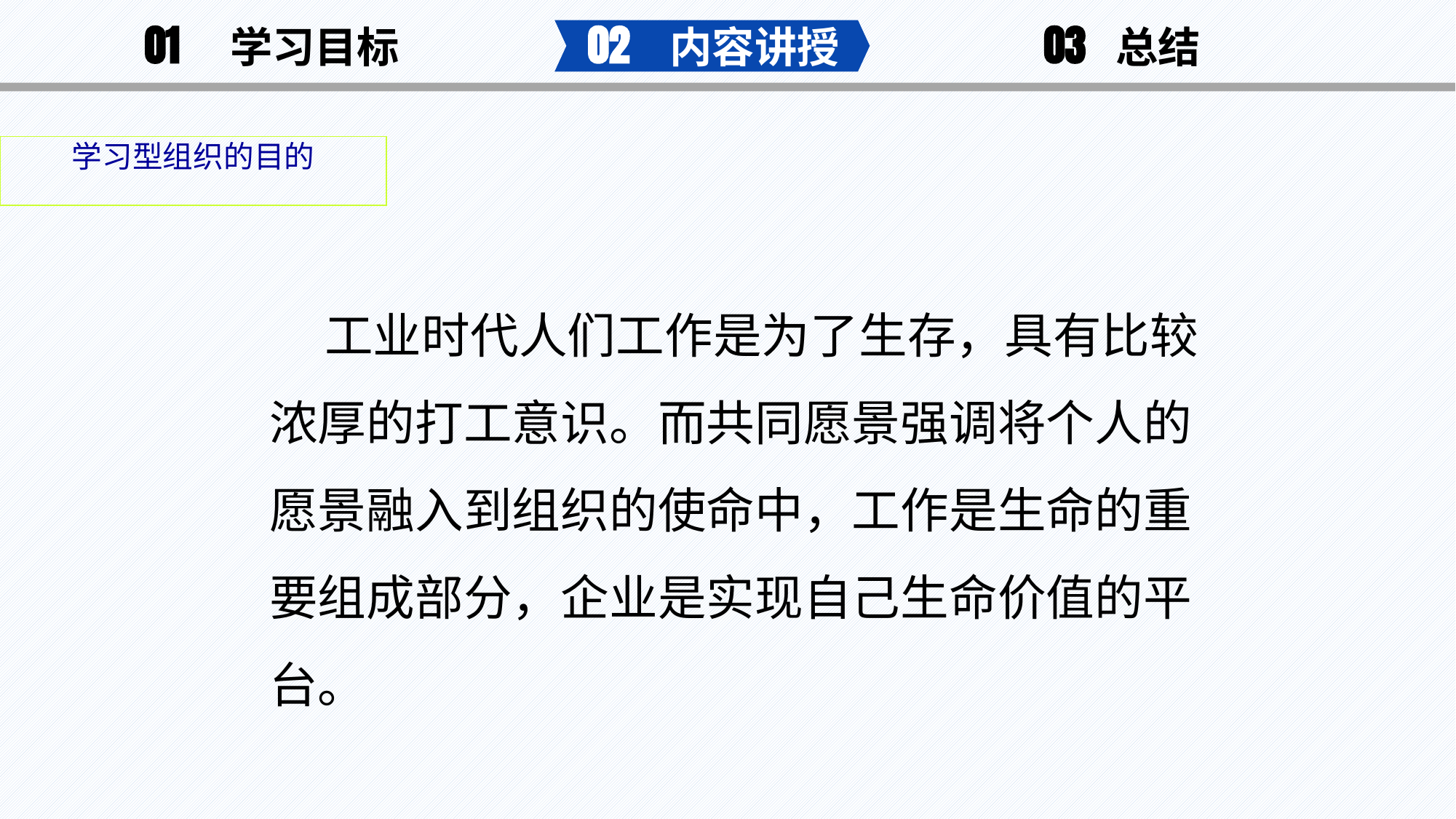

02   内容讲授
03  总结
01    学习目标

学习型组织的目的

    工业时代人们工作是为了生存，具有比较浓厚的打工意识。而共同愿景强调将个人的愿景融入到组织的使命中，工作是生命的重要组成部分，企业是实现自己生命价值的平台。